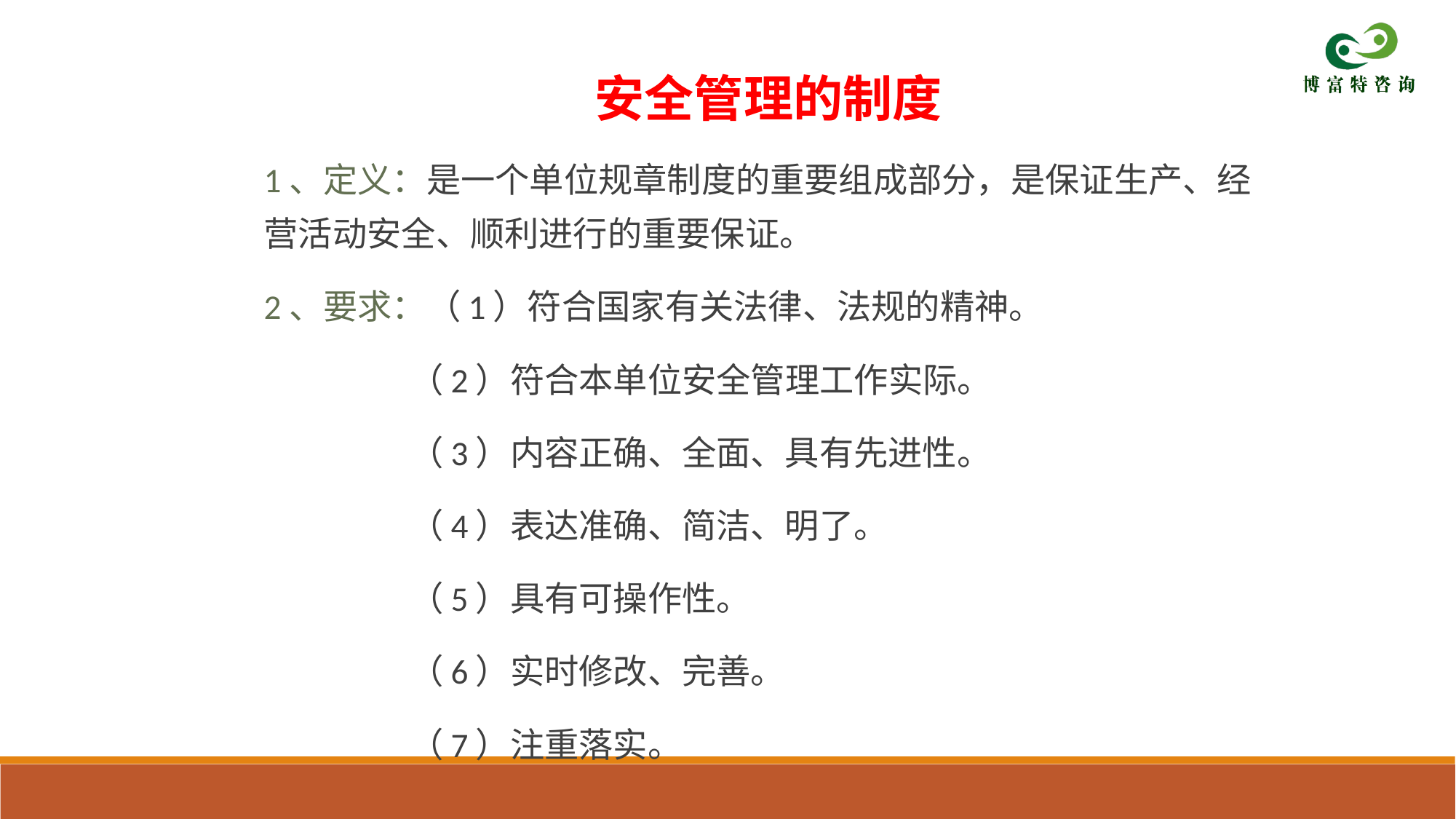

安全管理的制度
1、定义：是一个单位规章制度的重要组成部分，是保证生产、经营活动安全、顺利进行的重要保证。
2、要求：（1）符合国家有关法律、法规的精神。
                  （2）符合本单位安全管理工作实际。
                  （3）内容正确、全面、具有先进性。
                  （4）表达准确、简洁、明了。
                  （5）具有可操作性。
                  （6）实时修改、完善。
                  （7）注重落实。